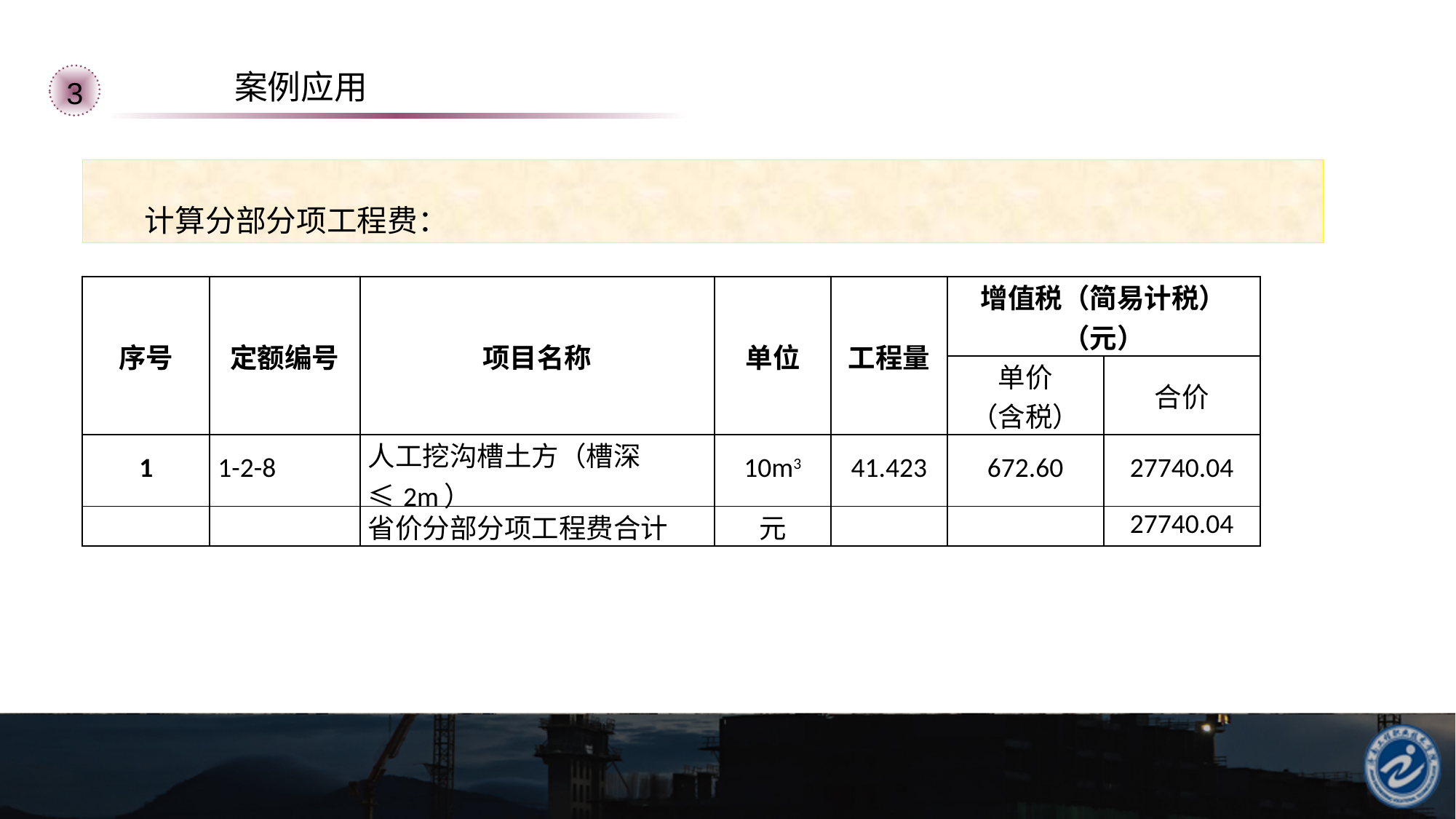

案例应用

3

计算分部分项工程费：
| 序号 | 定额编号 | 项目名称 | 单位 | 工程量 | 增值税（简易计税） （元） |  |
| --- | --- | --- | --- | --- | --- | --- |
|  |  |  |  |  | 单价 （含税） | 合价 |
| 1 | 1-2-8 | 人工挖沟槽土方（槽深≤2m） | 10m3 | 41.423 | 672.60 | 27740.04 |
|  |  | 省价分部分项工程费合计 | 元 |  |  | 27740.04 |